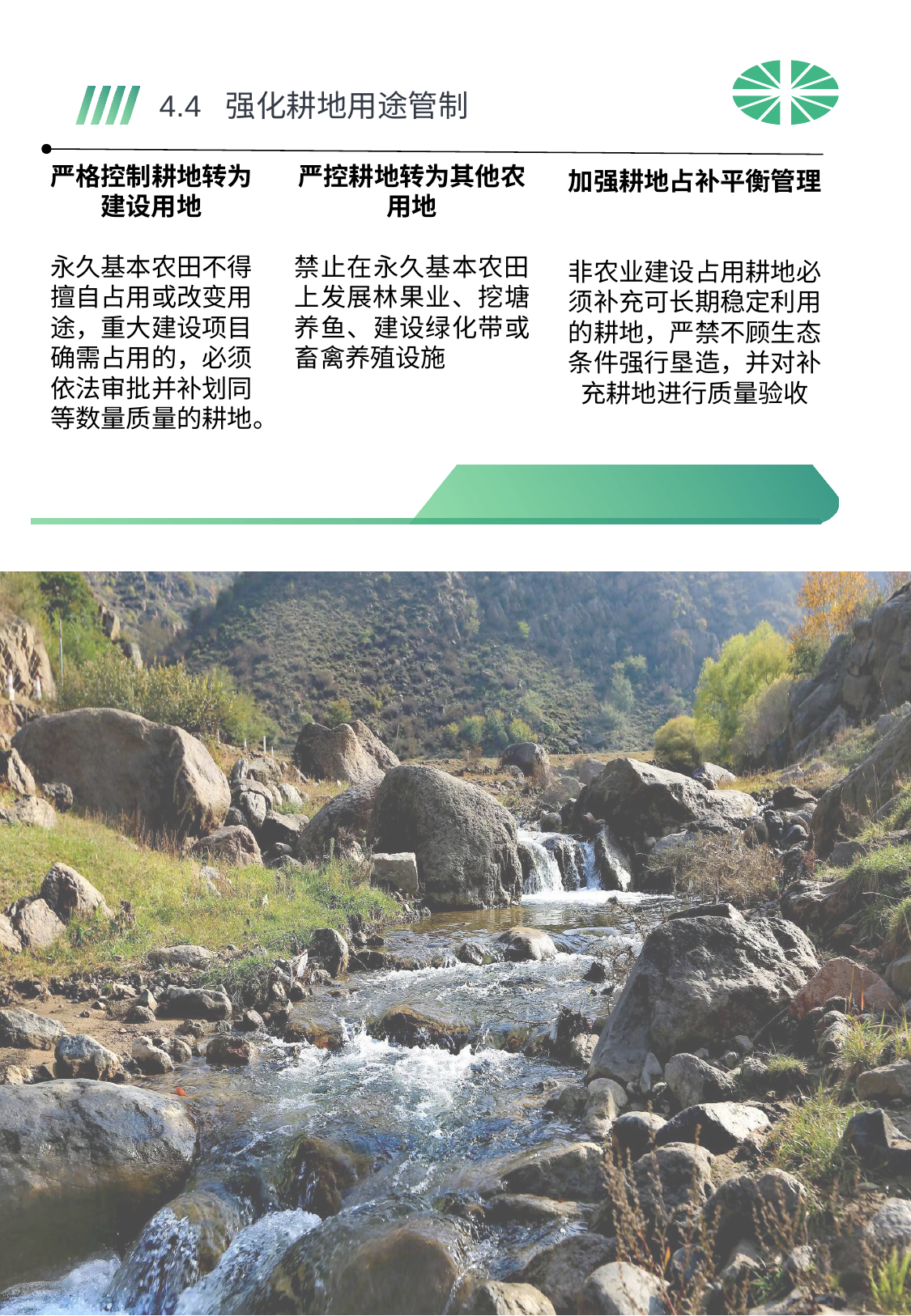

4.4  强化耕地用途管制

严格控制耕地转为建设用地

永久基本农田不得擅自占用或改变用途，重大建设项目确需占用的，必须依法审批并补划同等数量质量的耕地。
严控耕地转为其他农用地

禁止在永久基本农田上发展林果业、挖塘养鱼、建设绿化带或畜禽养殖设施
加强耕地占补平衡管理

非农业建设占用耕地必须补充可长期稳定利用的耕地，严禁不顾生态条件强行垦造，并对补充耕地进行质量验收